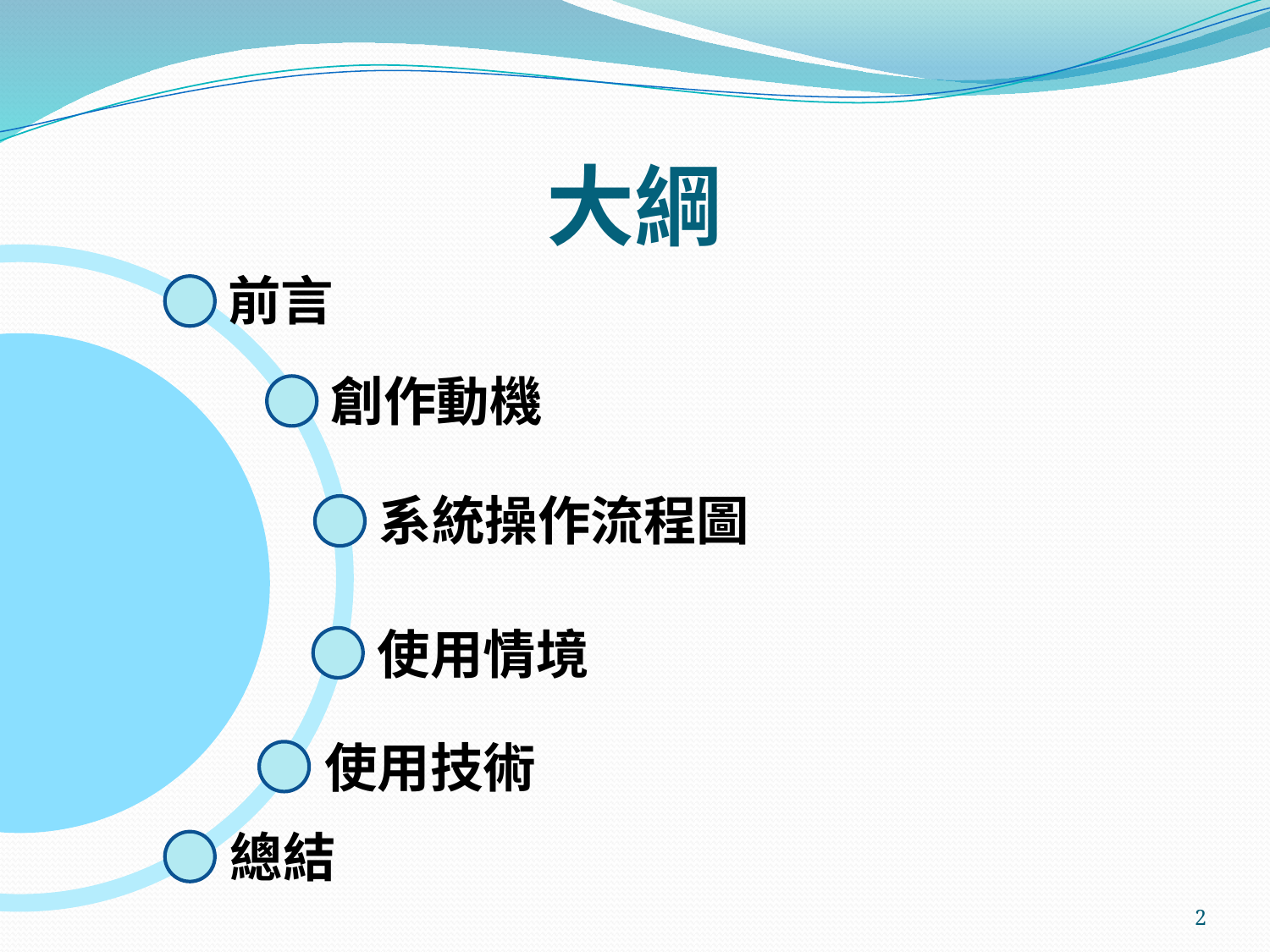

# 大綱

前言

創作動機

系統操作流程圖

使用情境

使用技術

總結

2